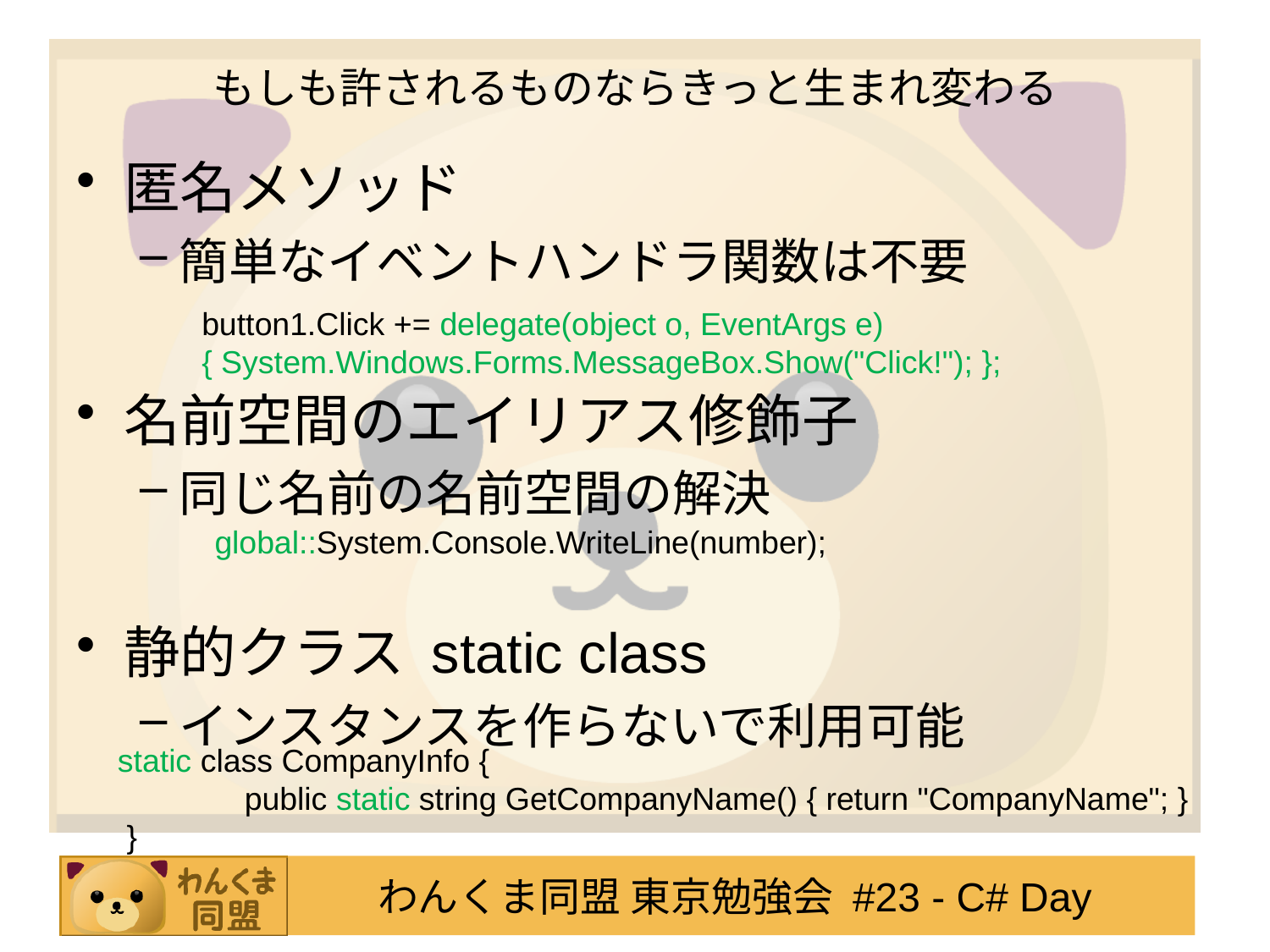

# もしも許されるものならきっと生まれ変わる
匿名メソッド
簡単なイベントハンドラ関数は不要

名前空間のエイリアス修飾子
同じ名前の名前空間の解決

静的クラス static class
インスタンスを作らないで利用可能
button1.Click += delegate(object o, EventArgs e)
{ System.Windows.Forms.MessageBox.Show("Click!"); };
global::System.Console.WriteLine(number);
static class CompanyInfo {
 	public static string GetCompanyName() { return "CompanyName"; }
 }